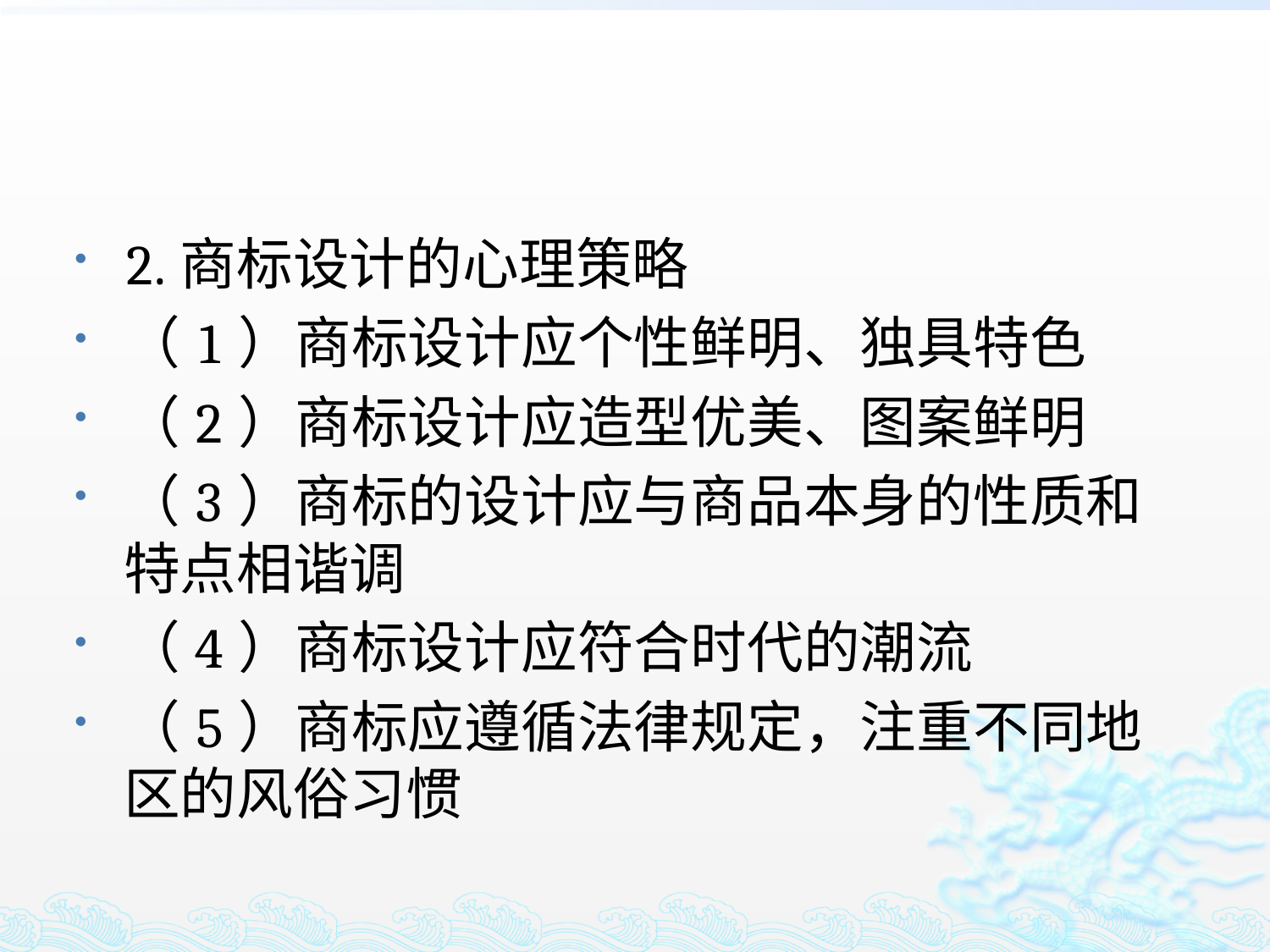

#
2.商标设计的心理策略
（1）商标设计应个性鲜明、独具特色
（2）商标设计应造型优美、图案鲜明
（3）商标的设计应与商品本身的性质和特点相谐调
（4）商标设计应符合时代的潮流
（5）商标应遵循法律规定，注重不同地区的风俗习惯